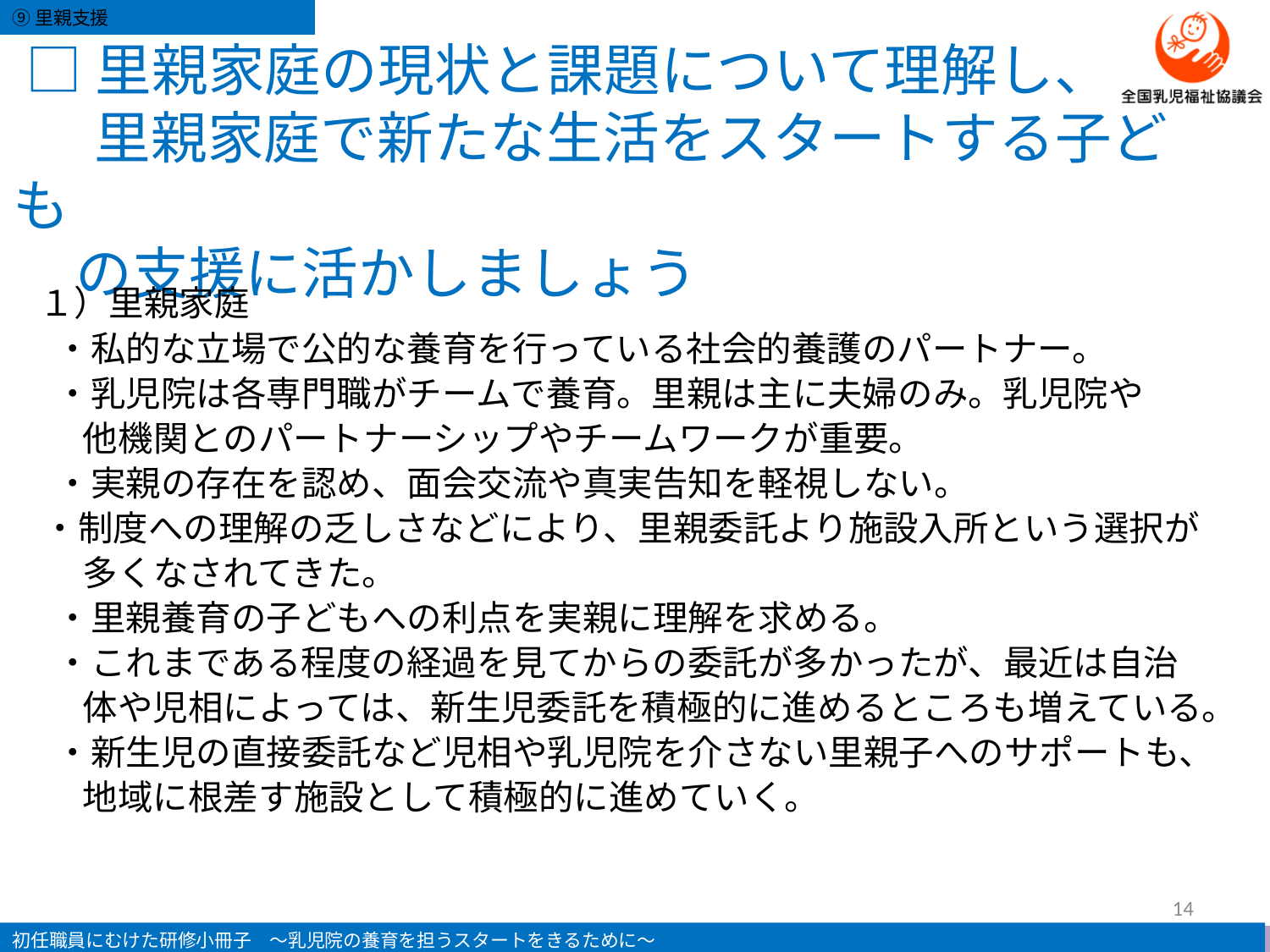

# □里親家庭の現状と課題について理解し、 　 里親家庭で新たな生活をスタートする子ども の支援に活かしましょう
  １）里親家庭
　 ・私的な立場で公的な養育を行っている社会的養護のパートナー。
　 ・乳児院は各専門職がチームで養育。里親は主に夫婦のみ。乳児院や
　　他機関とのパートナーシップやチームワークが重要。
　 ・実親の存在を認め、面会交流や真実告知を軽視しない。
   ・制度への理解の乏しさなどにより、里親委託より施設入所という選択が
　　多くなされてきた。
　 ・里親養育の子どもへの利点を実親に理解を求める。
　 ・これまである程度の経過を見てからの委託が多かったが、最近は自治
　　体や児相によっては、新生児委託を積極的に進めるところも増えている。
　 ・新生児の直接委託など児相や乳児院を介さない里親子へのサポートも、
　　地域に根差す施設として積極的に進めていく。

14